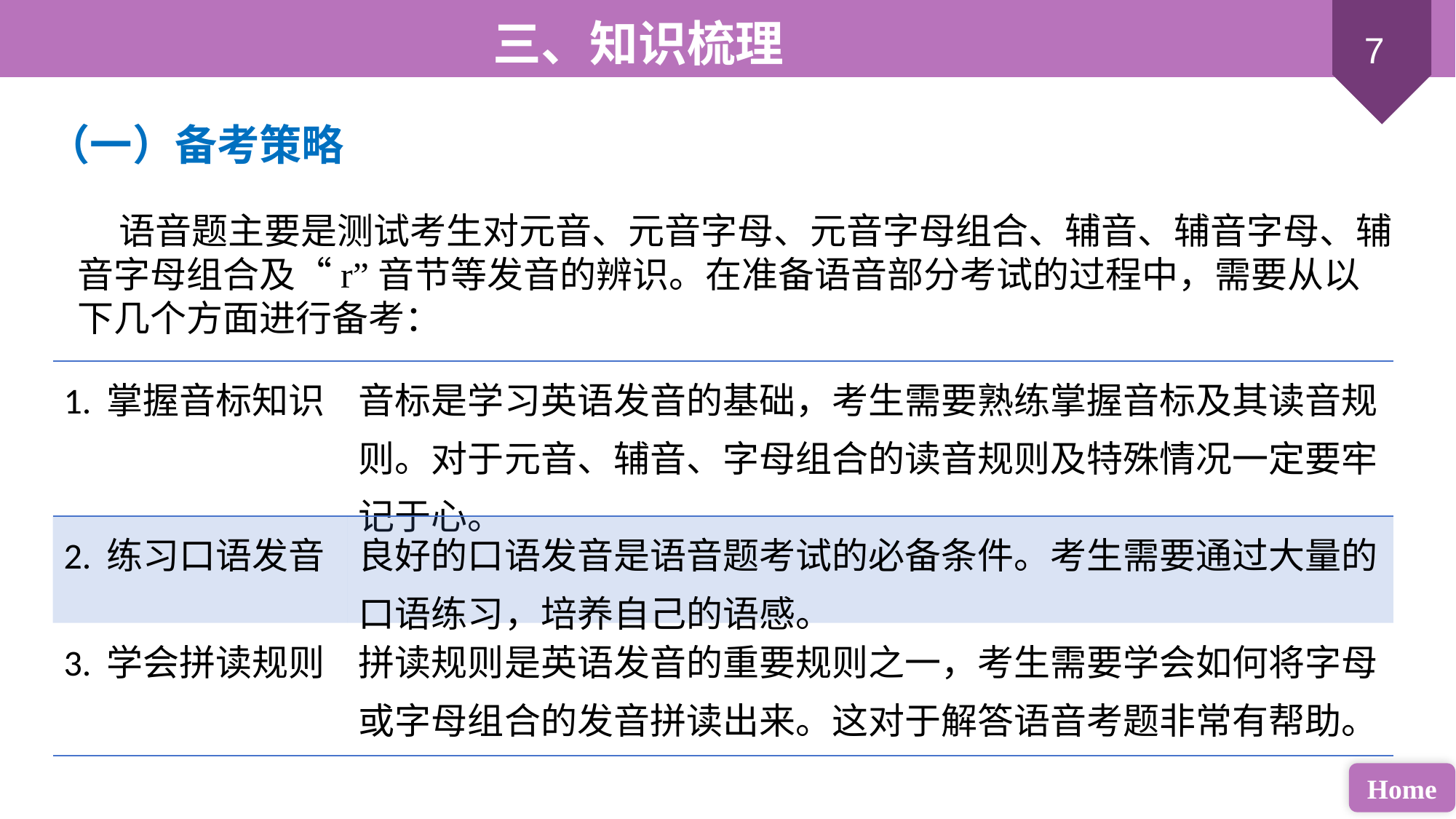

（一）备考策略
    语音题主要是测试考生对元音、元音字母、元音字母组合、辅音、辅音字母、辅音字母组合及“r”音节等发音的辨识。在准备语音部分考试的过程中，需要从以下几个方面进行备考：
| 1. 掌握音标知识 | 音标是学习英语发音的基础，考生需要熟练掌握音标及其读音规则。对于元音、辅音、字母组合的读音规则及特殊情况一定要牢记于心。 |
| --- | --- |
| 2. 练习口语发音 | 良好的口语发音是语音题考试的必备条件。考生需要通过大量的口语练习，培养自己的语感。 |
| 3. 学会拼读规则 | 拼读规则是英语发音的重要规则之一，考生需要学会如何将字母或字母组合的发音拼读出来。这对于解答语音考题非常有帮助。 |